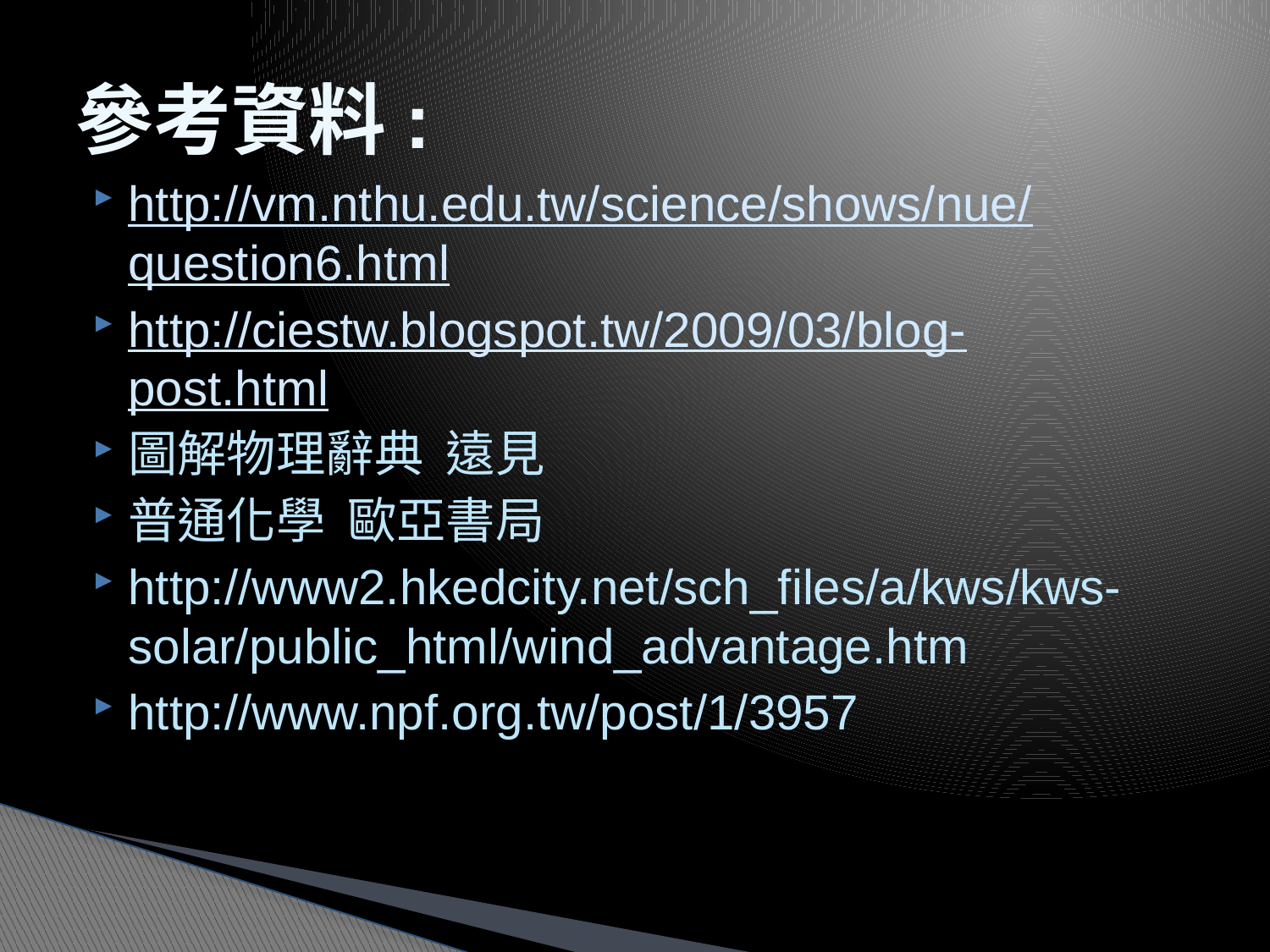

# 參考資料:
http://vm.nthu.edu.tw/science/shows/nue/question6.html
http://ciestw.blogspot.tw/2009/03/blog-post.html
圖解物理辭典  遠見
普通化學  歐亞書局
http://www2.hkedcity.net/sch_files/a/kws/kws-solar/public_html/wind_advantage.htm
http://www.npf.org.tw/post/1/3957